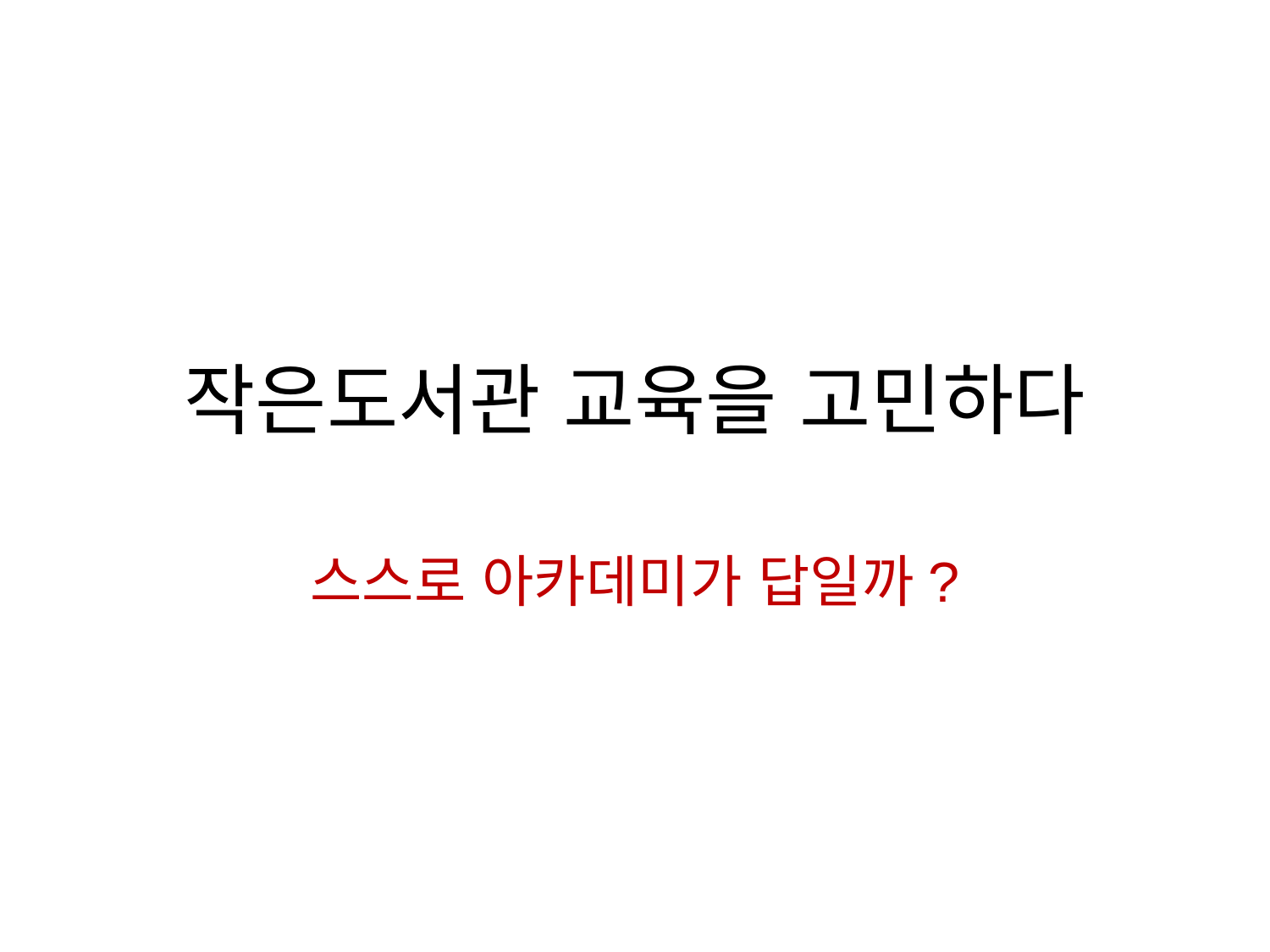

# 작은도서관 교육을 고민하다
스스로 아카데미가 답일까?